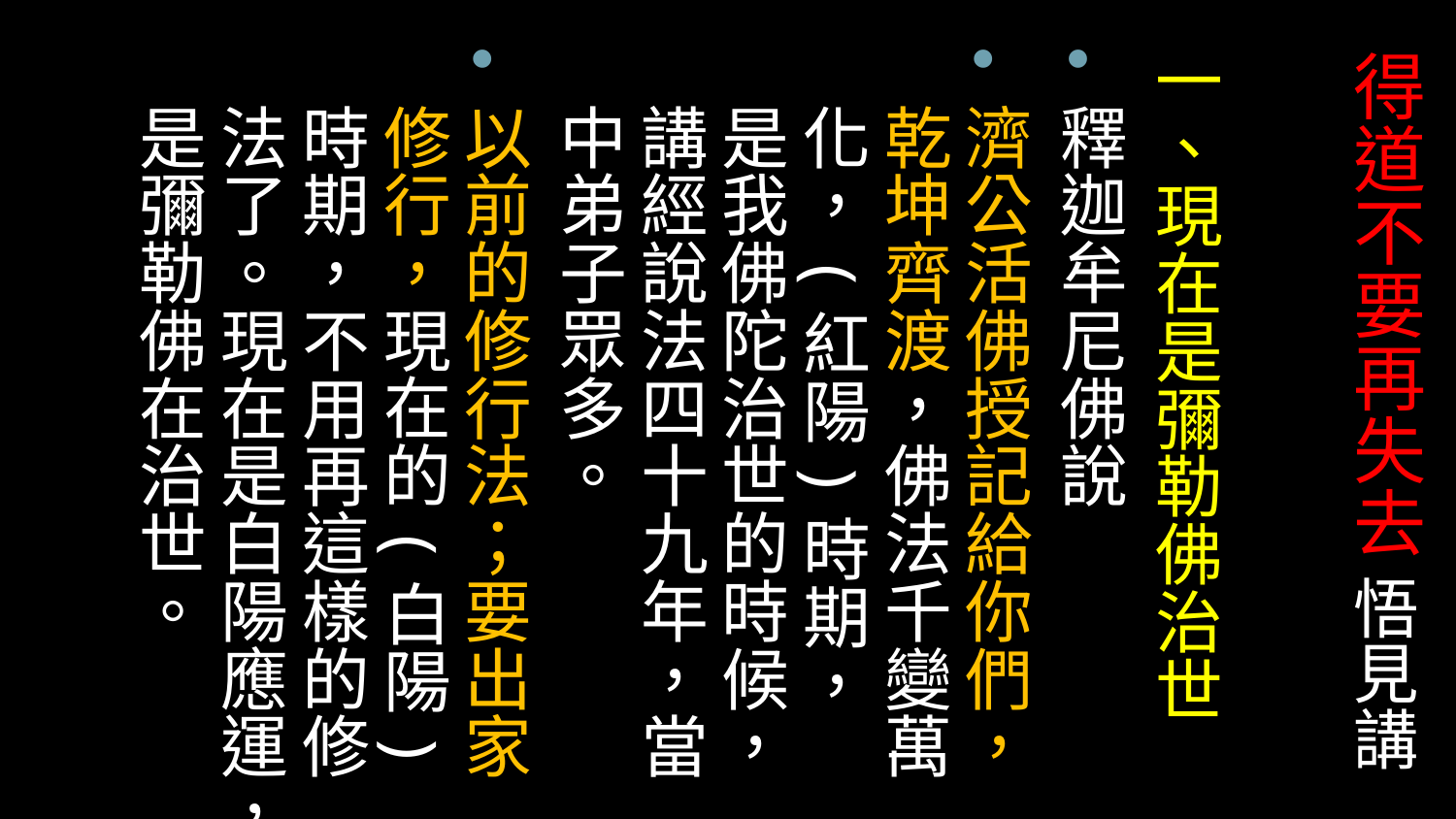

一、現在是彌勒佛治世
釋迦牟尼佛說
濟公活佛授記給你們，乾坤齊渡，佛法千變萬化，(紅陽)時期，是我佛陀治世的時候，講經說法四十九年，當中弟子眾多。
以前的修行法；要出家修行，現在的(白陽)時期，不用再這樣的修法了。現在是白陽應運，是彌勒佛在治世。

# 得道不要再失去 悟見講